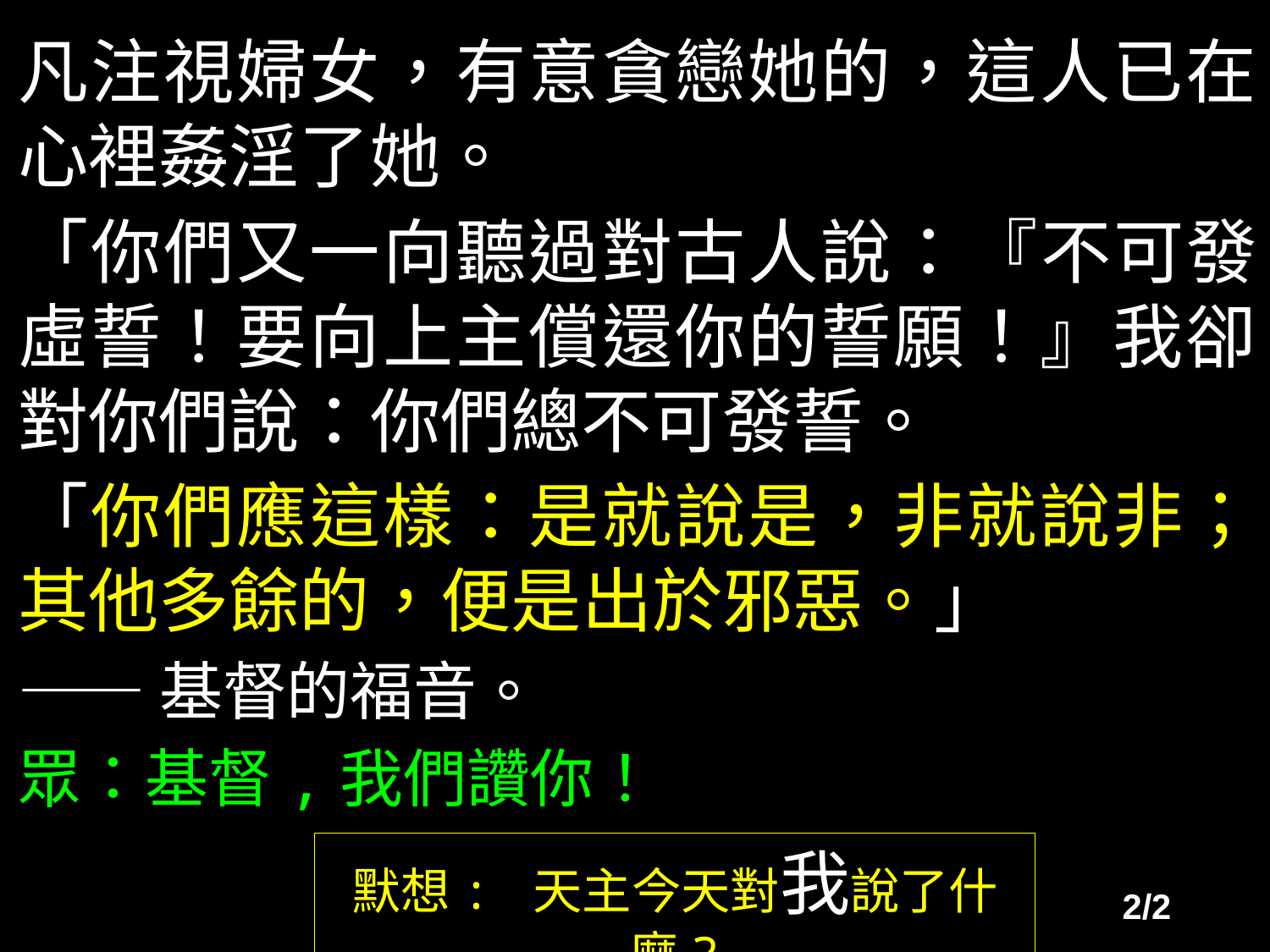

凡注視婦女，有意貪戀她的，這人已在心裡姦淫了她。
「你們又一向聽過對古人說：『不可發虛誓！要向上主償還你的誓願！』我卻對你們說：你們總不可發誓。
「你們應這樣：是就說是，非就說非；其他多餘的，便是出於邪惡。」
——基督的福音。
眾：基督,我們讚你！

默想: 天主今天對我說了什麼?
2/2